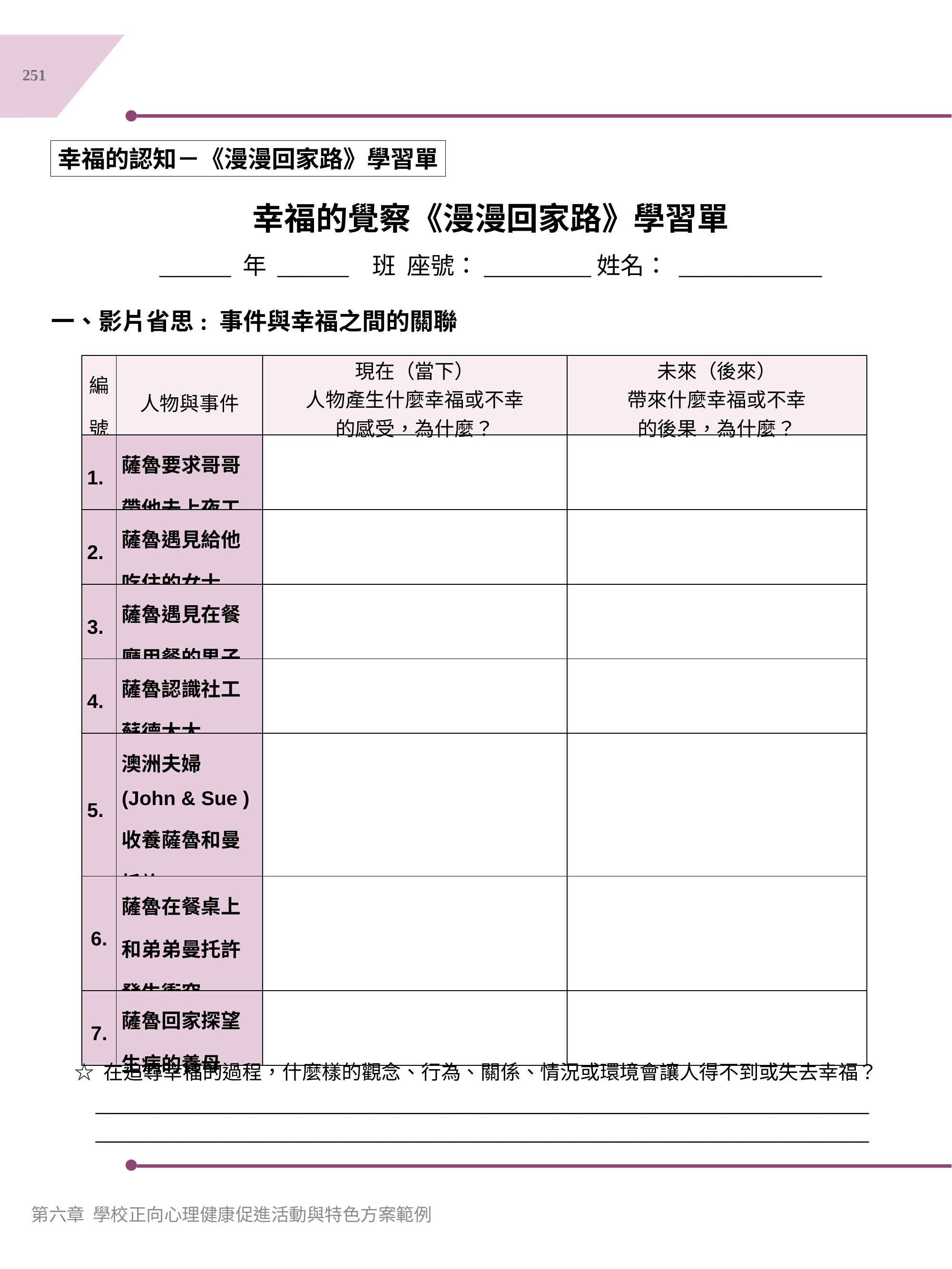

251
幸福的認知－《漫漫回家路》學習單
幸福的覺察《漫漫回家路》學習單
______ 年 ______   班  座號：_________姓名： ____________
一、影片省思: 事件與幸福之間的關聯
| 編號 | 人物與事件 | 現在（當下） 人物產生什麼幸福或不幸 的感受，為什麼？ | 未來（後來） 帶來什麼幸福或不幸 的後果，為什麼？ |
| --- | --- | --- | --- |
| 1. | 薩魯要求哥哥帶他去上夜工 |  |  |
| 2. | 薩魯遇見給他吃住的女士 |  |  |
| 3. | 薩魯遇見在餐廳用餐的男子 |  |  |
| 4. | 薩魯認識社工蘇德太太 |  |  |
| 5. | 澳洲夫婦(John & Sue )收養薩魯和曼托許 |  |  |
| 6. | 薩魯在餐桌上和弟弟曼托許發生衝突 |  |  |
| 7. | 薩魯回家探望生病的養母 |  |  |
☆ 在追尋幸福的過程，什麼樣的觀念、行為、關係、情況或環境會讓人得不到或失去幸福？
_________________________________________________________________
_________________________________________________________________
第六章  學校正向心理健康促進活動與特色方案範例